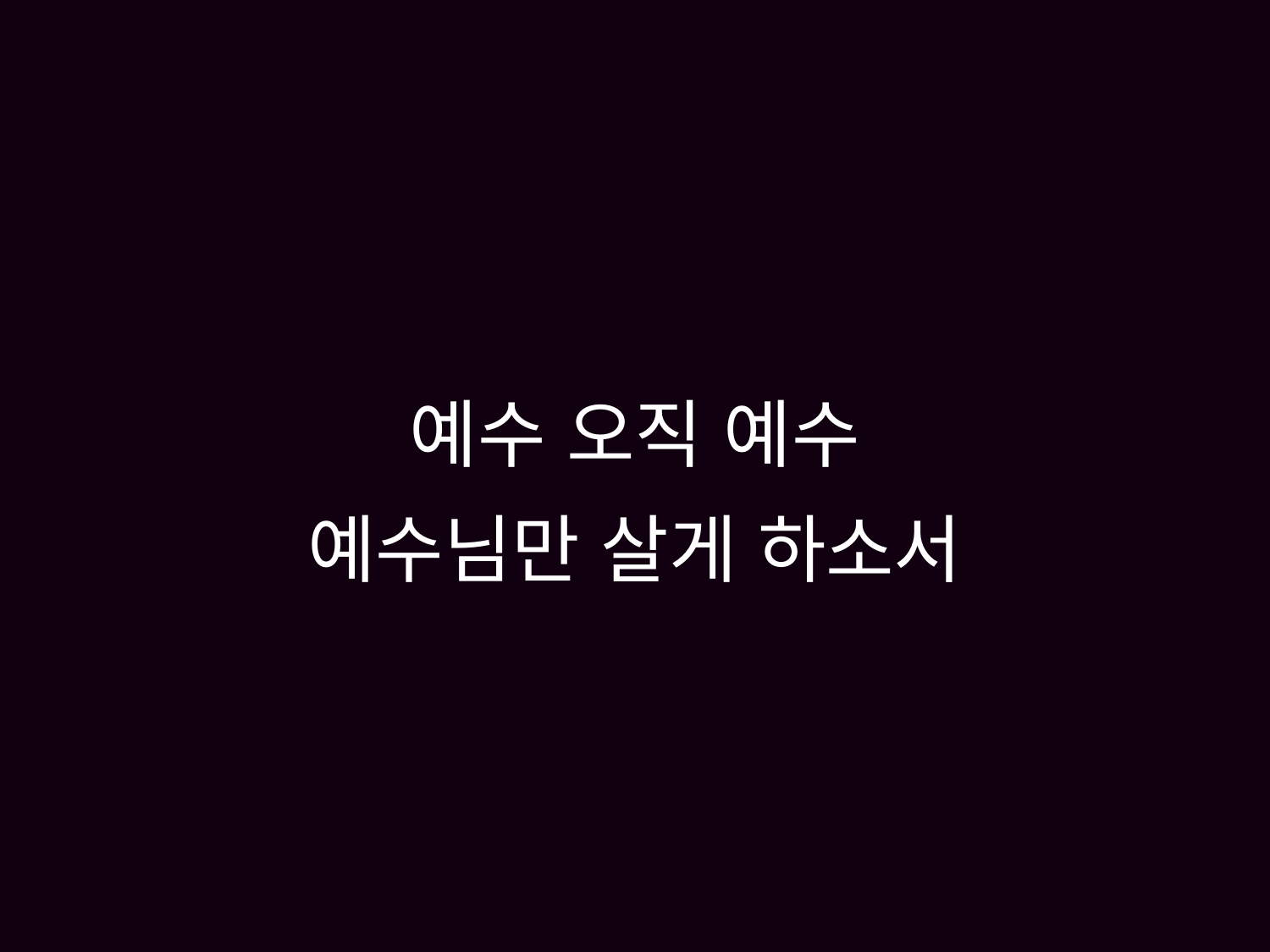

# 예수 오직 예수 예수님만 살게 하소서